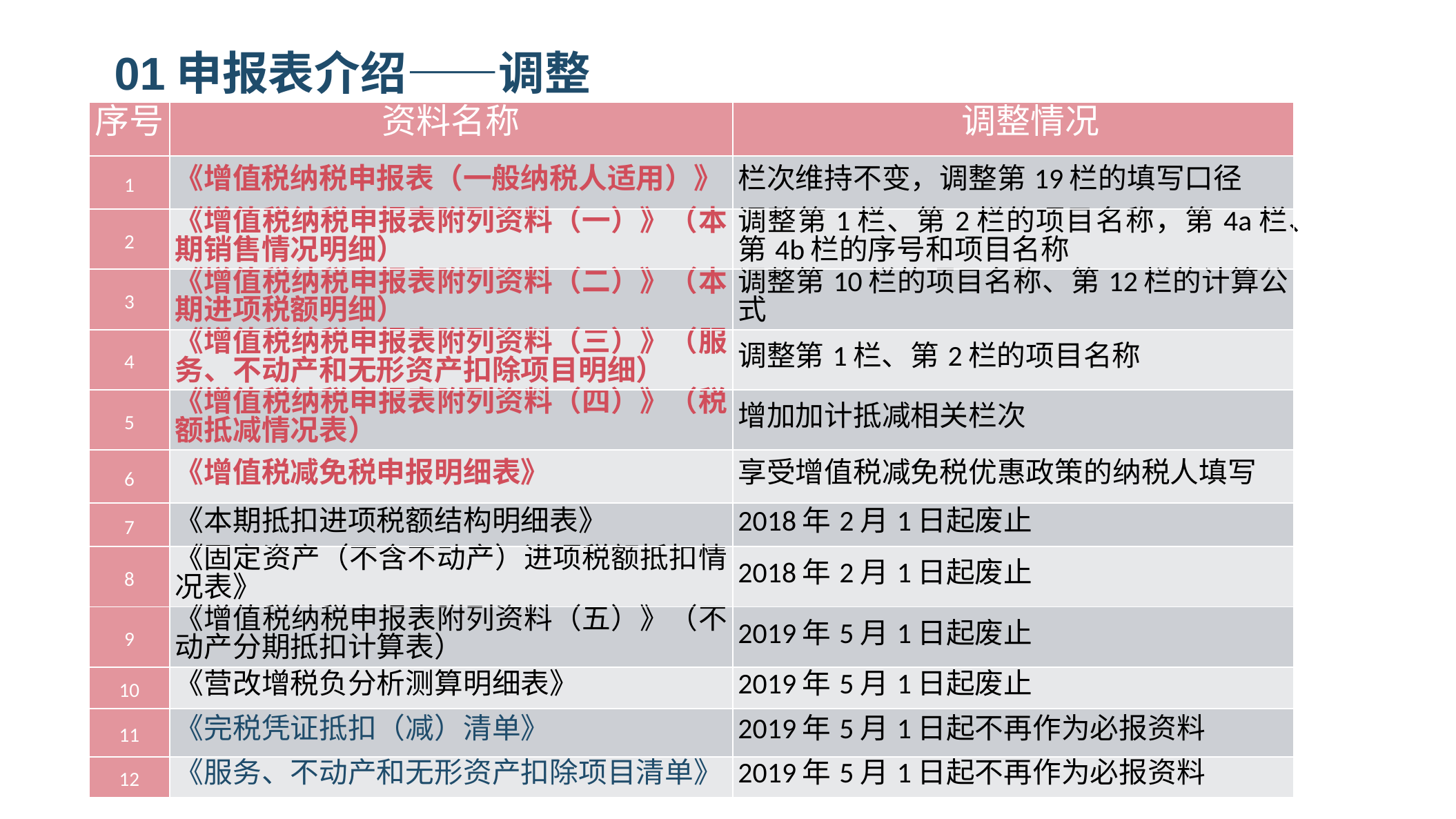

01申报表介绍——调整
| 序号 | 资料名称 | 调整情况 |
| --- | --- | --- |
| 1 | 《增值税纳税申报表（一般纳税人适用）》 | 栏次维持不变，调整第19栏的填写口径 |
| 2 | 《增值税纳税申报表附列资料（一）》（本期销售情况明细） | 调整第1栏、第2栏的项目名称，第4a栏、第4b栏的序号和项目名称 |
| 3 | 《增值税纳税申报表附列资料（二）》（本期进项税额明细） | 调整第10栏的项目名称、第12栏的计算公式 |
| 4 | 《增值税纳税申报表附列资料（三）》（服务、不动产和无形资产扣除项目明细） | 调整第1栏、第2栏的项目名称 |
| 5 | 《增值税纳税申报表附列资料（四）》（税额抵减情况表） | 增加加计抵减相关栏次 |
| 6 | 《增值税减免税申报明细表》 | 享受增值税减免税优惠政策的纳税人填写 |
| 7 | 《本期抵扣进项税额结构明细表》 | 2018年2月1日起废止 |
| 8 | 《固定资产（不含不动产）进项税额抵扣情况表》 | 2018年2月1日起废止 |
| 9 | 《增值税纳税申报表附列资料（五）》（不动产分期抵扣计算表） | 2019年5月1日起废止 |
| 10 | 《营改增税负分析测算明细表》 | 2019年5月1日起废止 |
| 11 | 《完税凭证抵扣（减）清单》 | 2019年5月1日起不再作为必报资料 |
| 12 | 《服务、不动产和无形资产扣除项目清单》 | 2019年5月1日起不再作为必报资料 |